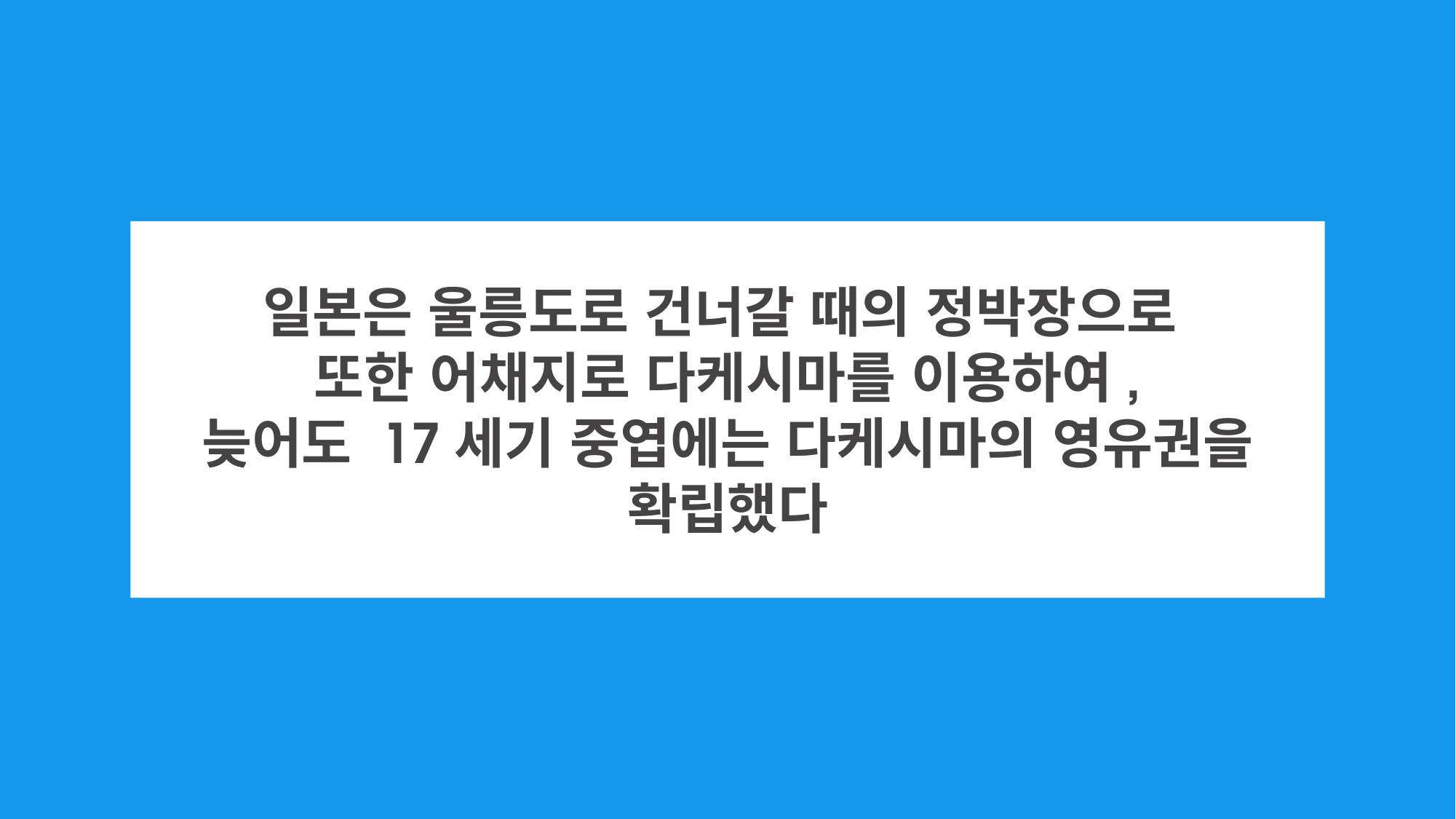

일본은 울릉도로 건너갈 때의 정박장으로
또한 어채지로 다케시마를 이용하여,
늦어도 17세기 중엽에는 다케시마의 영유권을
확립했다